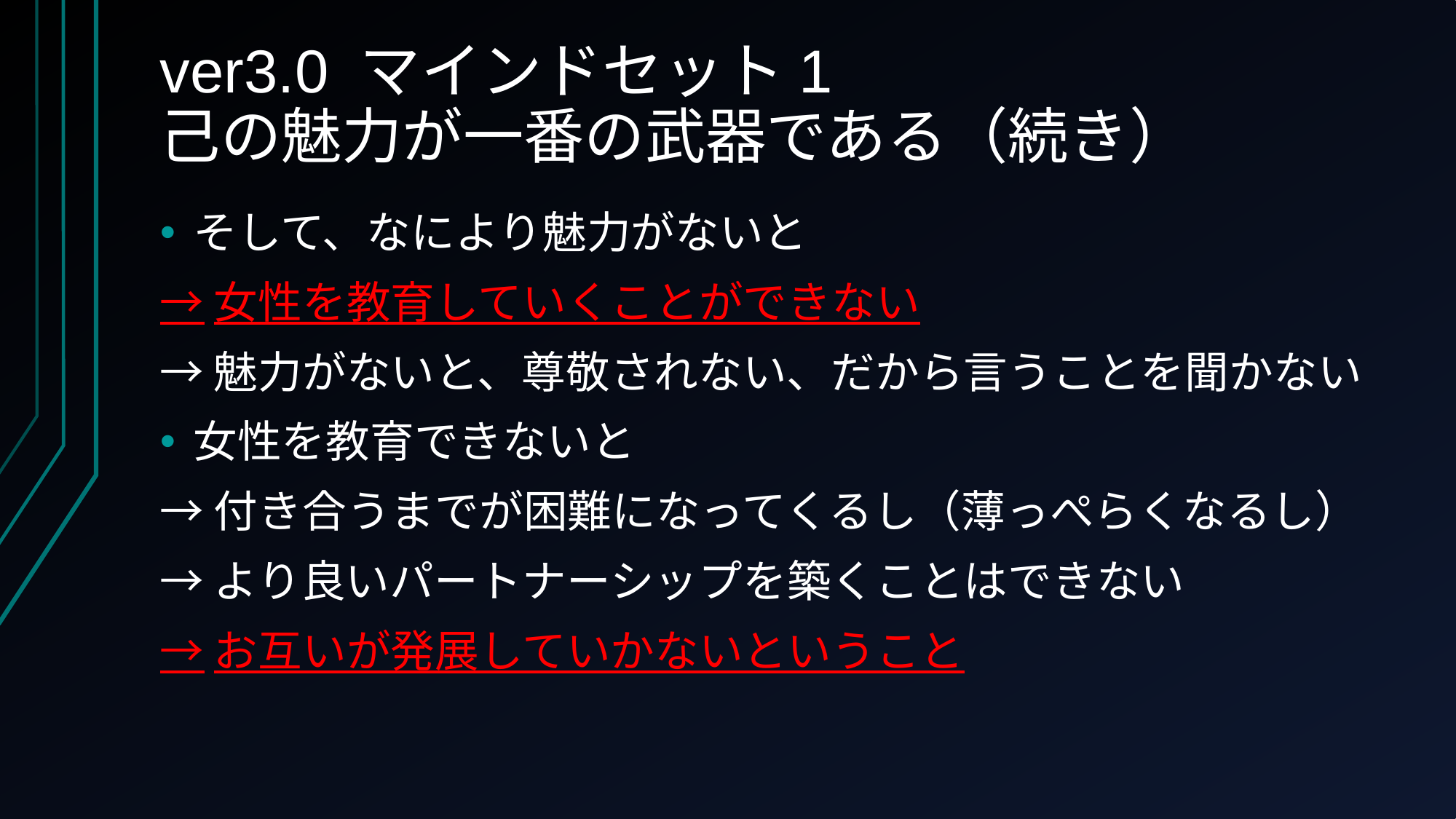

# ver3.0 マインドセット1 己の魅力が一番の武器である（続き）
そして、なにより魅力がないと
→女性を教育していくことができない
→魅力がないと、尊敬されない、だから言うことを聞かない
女性を教育できないと
→付き合うまでが困難になってくるし（薄っぺらくなるし）
→より良いパートナーシップを築くことはできない
→お互いが発展していかないということ